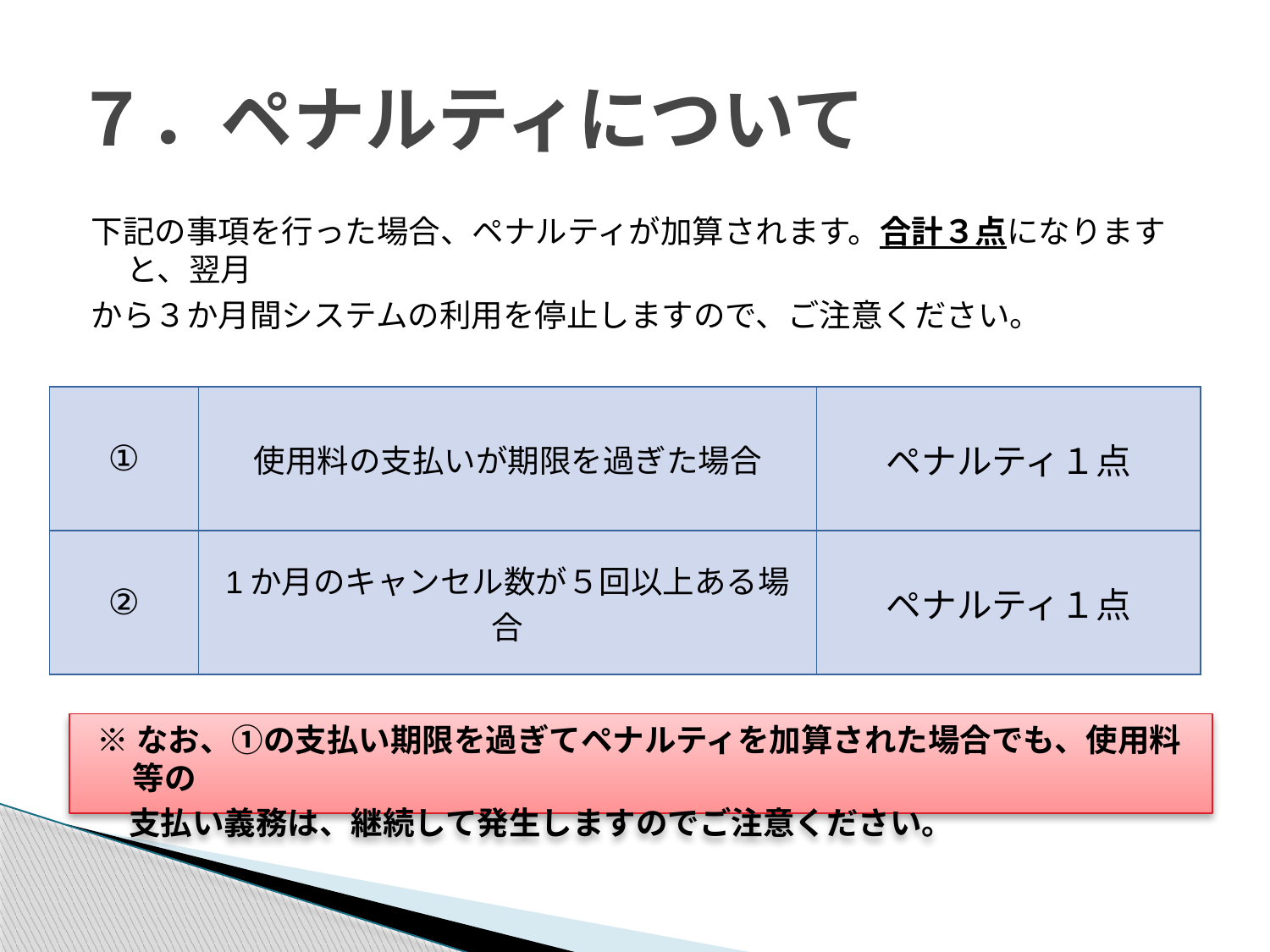

# ７．ペナルティについて
下記の事項を行った場合、ペナルティが加算されます。合計３点になりますと、翌月
から３か月間システムの利用を停止しますので、ご注意ください。
| ① | 使用料の支払いが期限を過ぎた場合 | ペナルティ１点 |
| --- | --- | --- |
| ② | 1か月のキャンセル数が５回以上ある場合 | ペナルティ１点 |
※なお、①の支払い期限を過ぎてペナルティを加算された場合でも、使用料等の
　支払い義務は、継続して発生しますのでご注意ください。